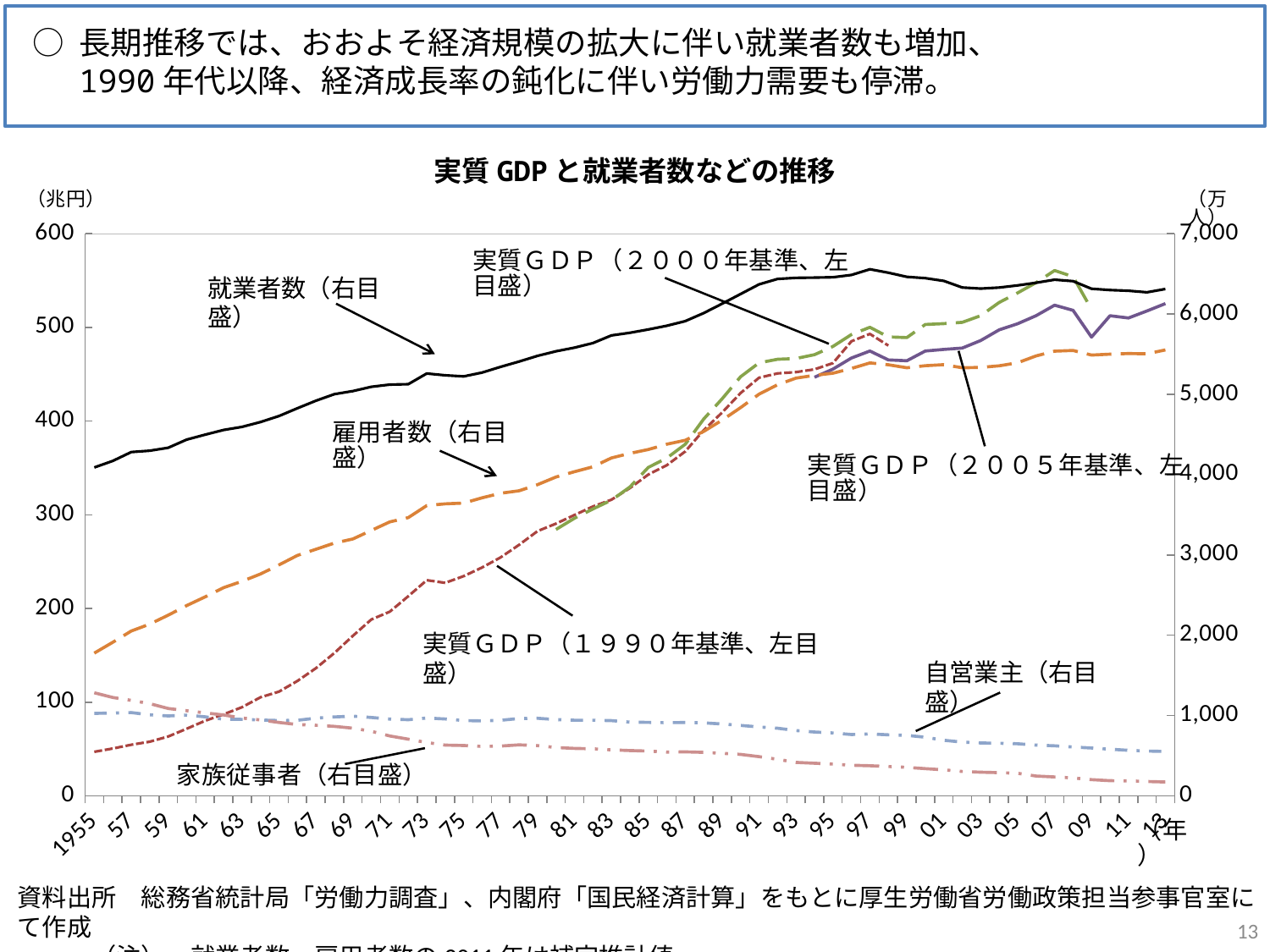

○ 長期推移では、おおよそ経済規模の拡大に伴い就業者数も増加、
　 1990年代以降、経済成長率の鈍化に伴い労働力需要も停滞。
実質GDPと就業者数などの推移

### Chart

| Category | 実質国内総生産 1990基準・68SNA | 実質国内総生産 連鎖方式、2000年基準93SNA | 実質国内総生産 連鎖方式、2005年基準93SNA | 実質国内総生産 就業者数 | 実質国内総生産 雇用者数 | 実質国内総生産 自営業主 | 実質国内総生産 家族従業者 |
|---|---|---|---|---|---|---|---|
| 1955 | 47.1 | None | None | 4090.0 | 1778.0 | 1028.0 | 1284.0 |
| 56 | 50.6 | None | None | 4171.0 | 1913.0 | 1032.0 | 1226.0 |
| 57 | 54.6 | None | None | 4281.0 | 2053.0 | 1038.0 | 1190.0 |
| 58 | 57.9 | None | None | 4298.0 | 2139.0 | 1010.0 | 1149.0 |
| 59 | 63.4 | None | None | 4335.0 | 2250.0 | 996.0 | 1089.0 |
| 60 | 71.7 | None | None | 4436.0 | 2370.0 | 1006.0 | 1061.0 |
| 61 | 80.2 | None | None | 4498.0 | 2478.0 | 985.0 | 1034.0 |
| 62 | 87.1 | None | None | 4556.0 | 2593.0 | 956.0 | 1008.0 |
| 63 | 94.7 | None | None | 4595.0 | 2672.0 | 953.0 | 970.0 |
| 64 | 105.3 | None | None | 4655.0 | 2763.0 | 945.0 | 946.0 |
| 65 | 111.3 | None | None | 4730.0 | 2876.0 | 939.0 | 915.0 |
| 66 | 122.7 | None | None | 4827.0 | 2994.0 | 942.0 | 889.0 |
| 67 | 136.3 | None | None | 4920.0 | 3071.0 | 968.0 | 880.0 |
| 68 | 152.5 | None | None | 5002.0 | 3148.0 | 984.0 | 866.0 |
| 69 | 170.8 | None | None | 5040.0 | 3199.0 | 993.0 | 844.0 |
| 70 | 188.3 | None | None | 5094.0 | 3306.0 | 977.0 | 805.0 |
| 71 | 196.6 | None | None | 5121.0 | 3412.0 | 957.0 | 747.0 |
| 72 | 213.1 | None | None | 5126.0 | 3465.0 | 949.0 | 707.0 |
| 73 | 230.2 | None | None | 5259.0 | 3615.0 | 970.0 | 665.0 |
| 74 | 227.4 | None | None | 5237.0 | 3637.0 | 958.0 | 633.0 |
| 75 | 234.5 | None | None | 5223.0 | 3646.0 | 939.0 | 628.0 |
| 76 | 243.8 | None | None | 5271.0 | 3712.0 | 934.0 | 617.0 |
| 77 | 254.5 | None | None | 5342.0 | 3769.0 | 942.0 | 621.0 |
| 78 | 267.9 | None | None | 5408.0 | 3799.0 | 964.0 | 636.0 |
| 79 | 282.6 | None | None | 5479.0 | 3876.0 | 967.0 | 627.0 |
| 80 | 290.6 | 284.4 | None | 5536.0 | 3971.0 | 951.0 | 603.0 |
| 81 | 299.8 | 296.3 | None | 5581.0 | 4037.0 | 943.0 | 592.0 |
| 82 | 308.9 | 306.3 | None | 5638.0 | 4098.0 | 943.0 | 587.0 |
| 83 | 316.1 | 315.6 | None | 5733.0 | 4208.0 | 938.0 | 574.0 |
| 84 | 328.5 | 329.7 | None | 5766.0 | 4265.0 | 919.0 | 565.0 |
| 85 | 343.0 | 350.6 | None | 5807.0 | 4313.0 | 916.0 | 559.0 |
| 86 | 352.9 | 360.5 | None | 5853.0 | 4379.0 | 912.0 | 546.0 |
| 87 | 367.6 | 375.3 | None | 5911.0 | 4428.0 | 915.0 | 549.0 |
| 88 | 390.3 | 402.2 | None | 6011.0 | 4538.0 | 910.0 | 543.0 |
| 89 | 409.2 | 423.8 | None | 6128.0 | 4679.0 | 896.0 | 531.0 |
| 90 | 430.0 | 447.4 | None | 6249.0 | 4835.0 | 878.0 | 517.0 |
| 91 | 446.3 | 462.2 | None | 6369.0 | 5002.0 | 859.0 | 489.0 |
| 92 | 450.9 | 466.0 | None | 6436.0 | 5119.0 | 843.0 | 456.0 |
| 93 | 452.3 | 466.8 | None | 6450.0 | 5202.0 | 814.0 | 418.0 |
| 94 | 455.2 | 470.9 | 446.8 | 6453.0 | 5236.0 | 796.0 | 407.0 |
| 95 | 461.9 | 479.7 | 455.5 | 6457.0 | 5263.0 | 784.0 | 397.0 |
| 96 | 485.2 | 492.4 | 467.3 | 6486.0 | 5322.0 | 765.0 | 382.0 |
| 97 | 493.0 | 500.1 | 474.8 | 6557.0 | 5391.0 | 772.0 | 376.0 |
| 98 | 480.6 | 489.8 | 465.3 | 6514.0 | 5368.0 | 761.0 | 367.0 |
| 99 | None | 489.1 | 464.4 | 6462.0 | 5331.0 | 754.0 | 356.0 |
| 2000 | None | 503.1 | 474.8 | 6446.0 | 5356.0 | 731.0 | 340.0 |
| 01 | None | 504.0 | 476.5 | 6412.0 | 5369.0 | 693.0 | 325.0 |
| 02 | None | 505.4 | 477.9 | 6330.0 | 5331.0 | 670.0 | 305.0 |
| 03 | None | 512.5 | 486.0 | 6316.0 | 5335.0 | 660.0 | 296.0 |
| 04 | None | 526.6 | 497.4 | 6329.0 | 5355.0 | 656.0 | 290.0 |
| 05 | None | 536.8 | 503.9 | 6356.0 | 5393.0 | 650.0 | 282.0 |
| 06 | None | 547.7 | 512.5 | 6389.0 | 5478.0 | 633.0 | 248.0 |
| 07 | None | 560.7 | 523.7 | 6427.0 | 5537.0 | 624.0 | 237.0 |
| 08 | None | 554.1 | 518.2 | 6409.0 | 5546.0 | 609.0 | 224.0 |
| 09 | None | 519.3 | 489.6 | 6314.0 | 5489.0 | 597.0 | 203.0 |
| 10 | None | None | 512.4 | 6298.0 | 5500.0 | 582.0 | 190.0 |
| 11 | None | None | 510.0 | 6289.0 | 5508.0 | 568.0 | 188.0 |
| 12 | None | None | 517.5 | 6270.0 | 5504.0 | 559.0 | 180.0 |
| 13 | None | None | 525.4 | 6311.0 | 5553.0 | 554.0 | 174.0 |
就業者数（右目盛）
実質ＧＤＰ（１９９０年基準、左目盛）
自営業主（右目盛）
資料出所　総務省統計局「労働力調査」、内閣府「国民経済計算」をもとに厚生労働省労働政策担当参事官室にて作成
　　　（注）　就業者数、雇用者数の2011年は補完推計値
13